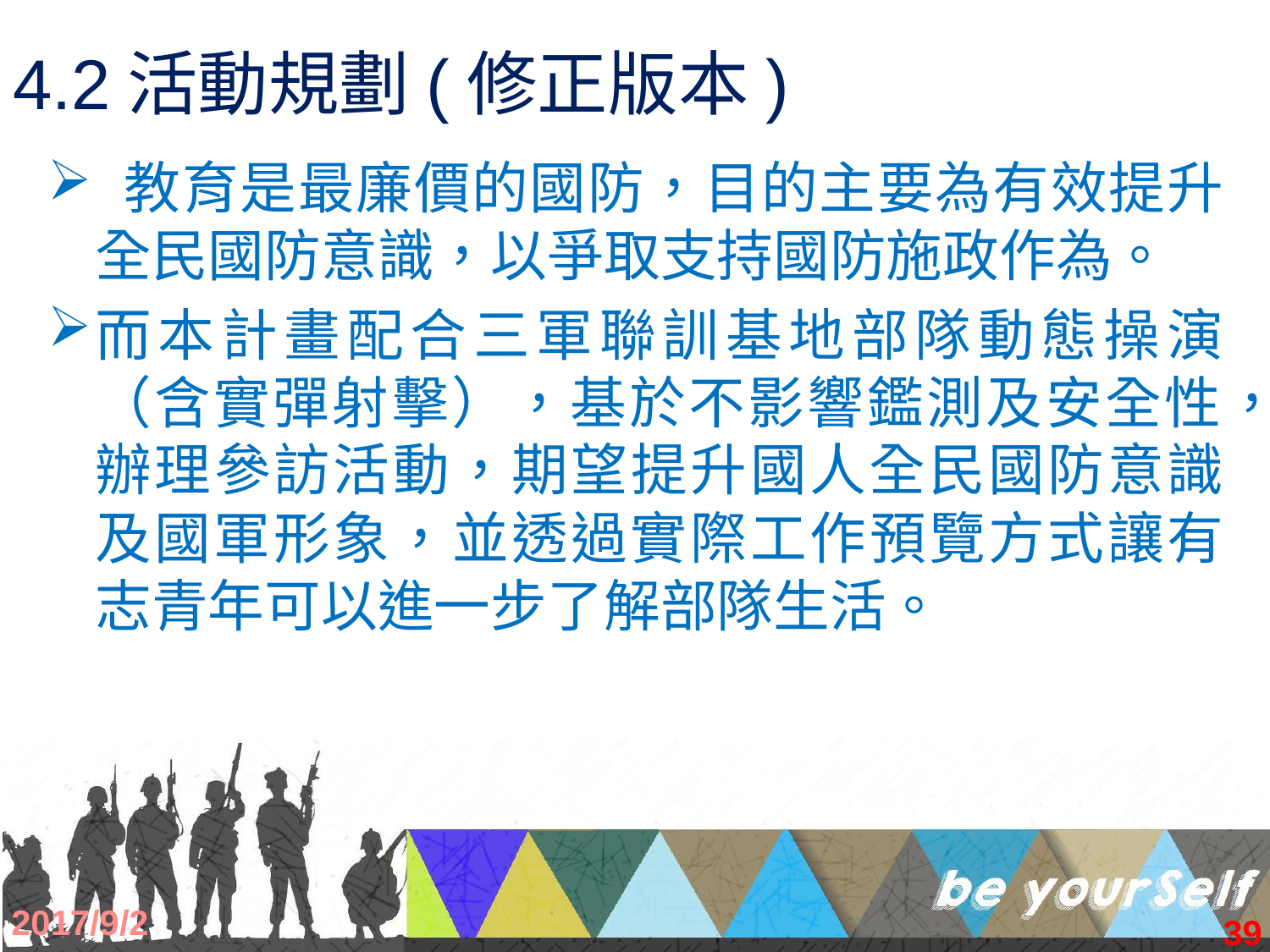

# 4.2活動規劃(修正版本)
 教育是最廉價的國防，目的主要為有效提升全民國防意識，以爭取支持國防施政作為。
而本計畫配合三軍聯訓基地部隊動態操演（含實彈射擊），基於不影響鑑測及安全性，辦理參訪活動，期望提升國人全民國防意識及國軍形象，並透過實際工作預覽方式讓有志青年可以進一步了解部隊生活。
2017/9/2
39